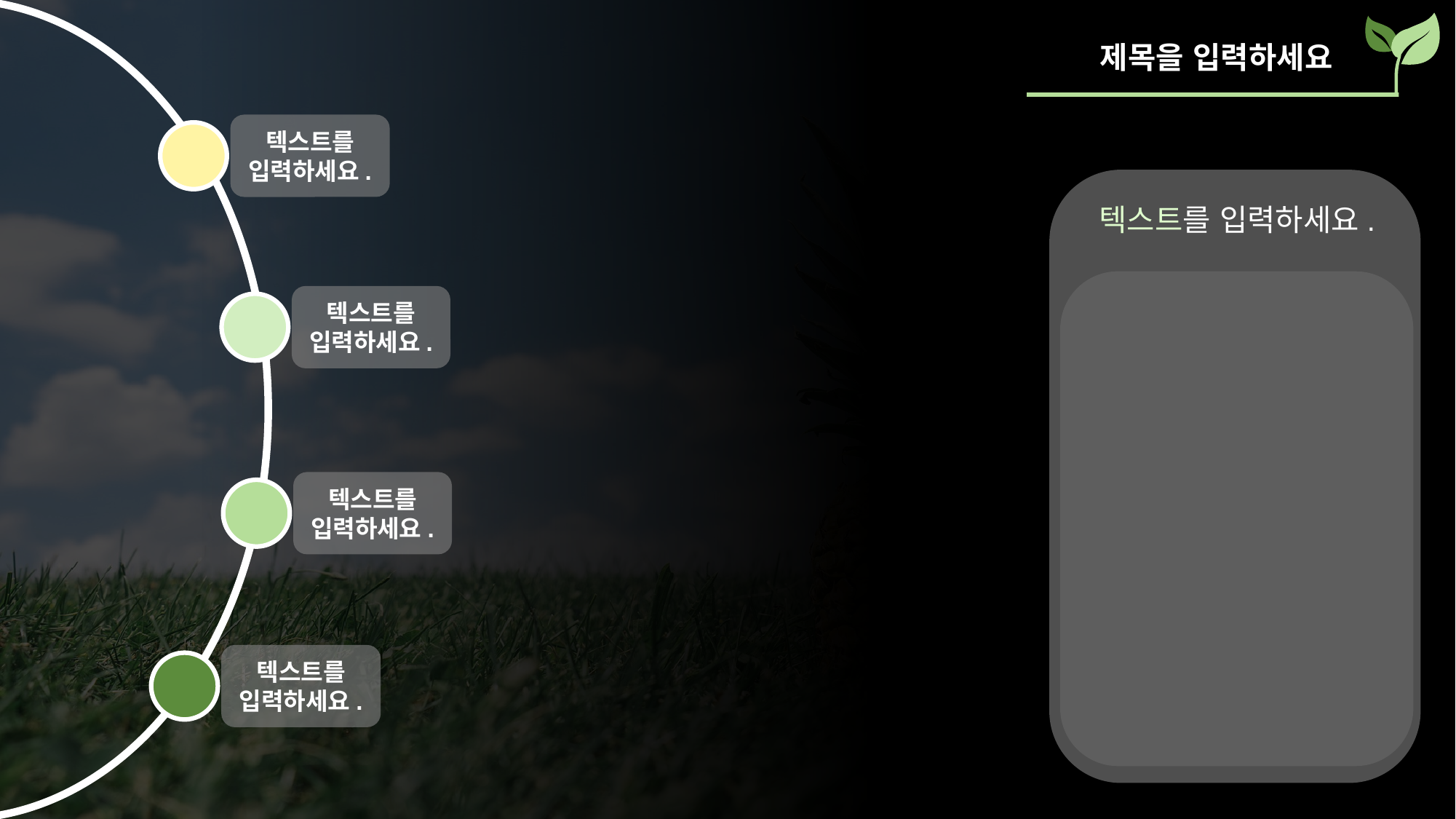

텍스트를 입력하세요.

텍스트를 입력하세요.

텍스트를 입력하세요.

텍스트를 입력하세요.

제목을 입력하세요

텍스트를 입력하세요.